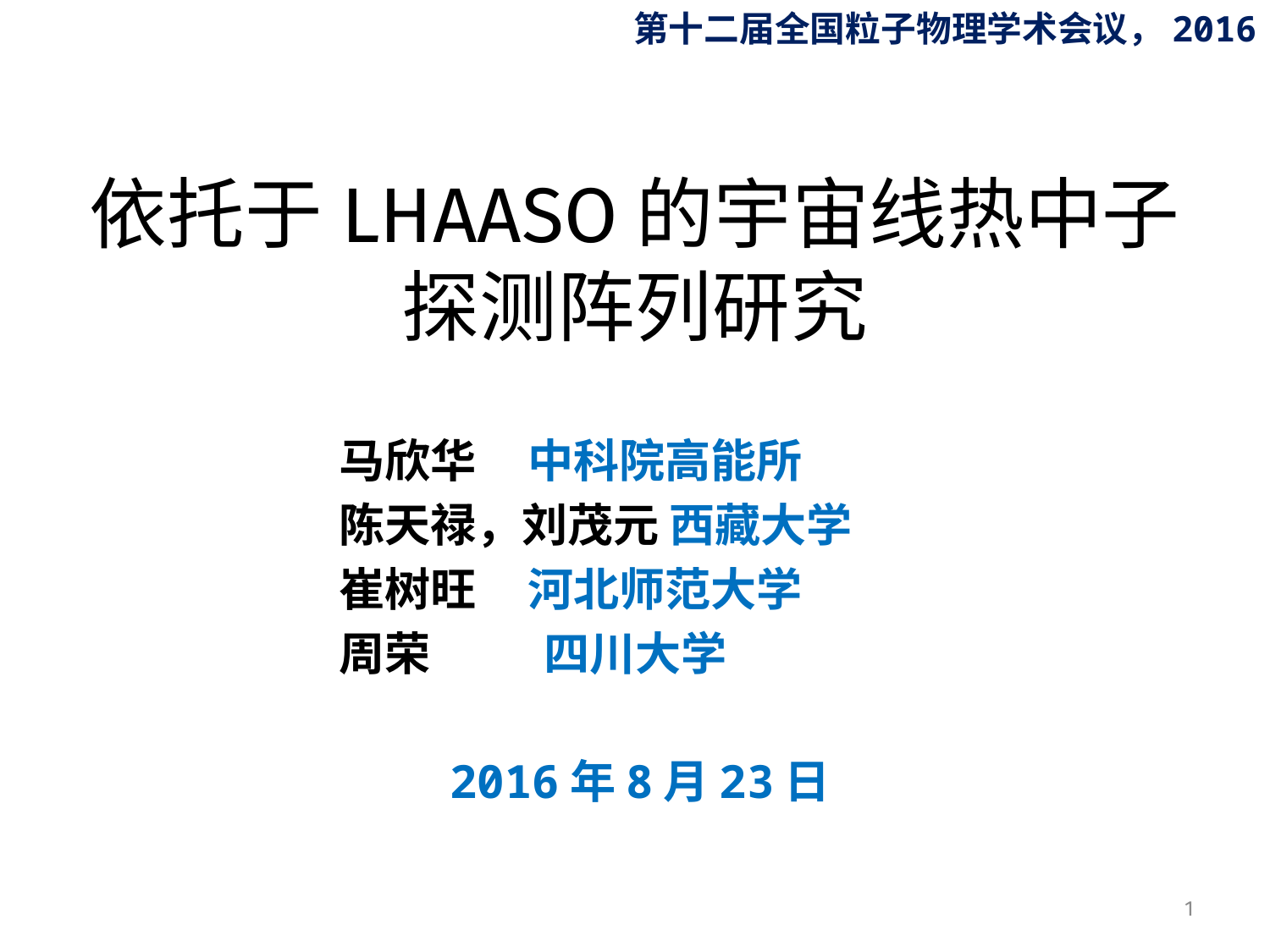

第十二届全国粒子物理学术会议，2016
# 依托于LHAASO的宇宙线热中子探测阵列研究
   马欣华     中科院高能所
   陈天禄，刘茂元 西藏大学
   崔树旺     河北师范大学
   周荣           四川大学

2016年8月23日
1